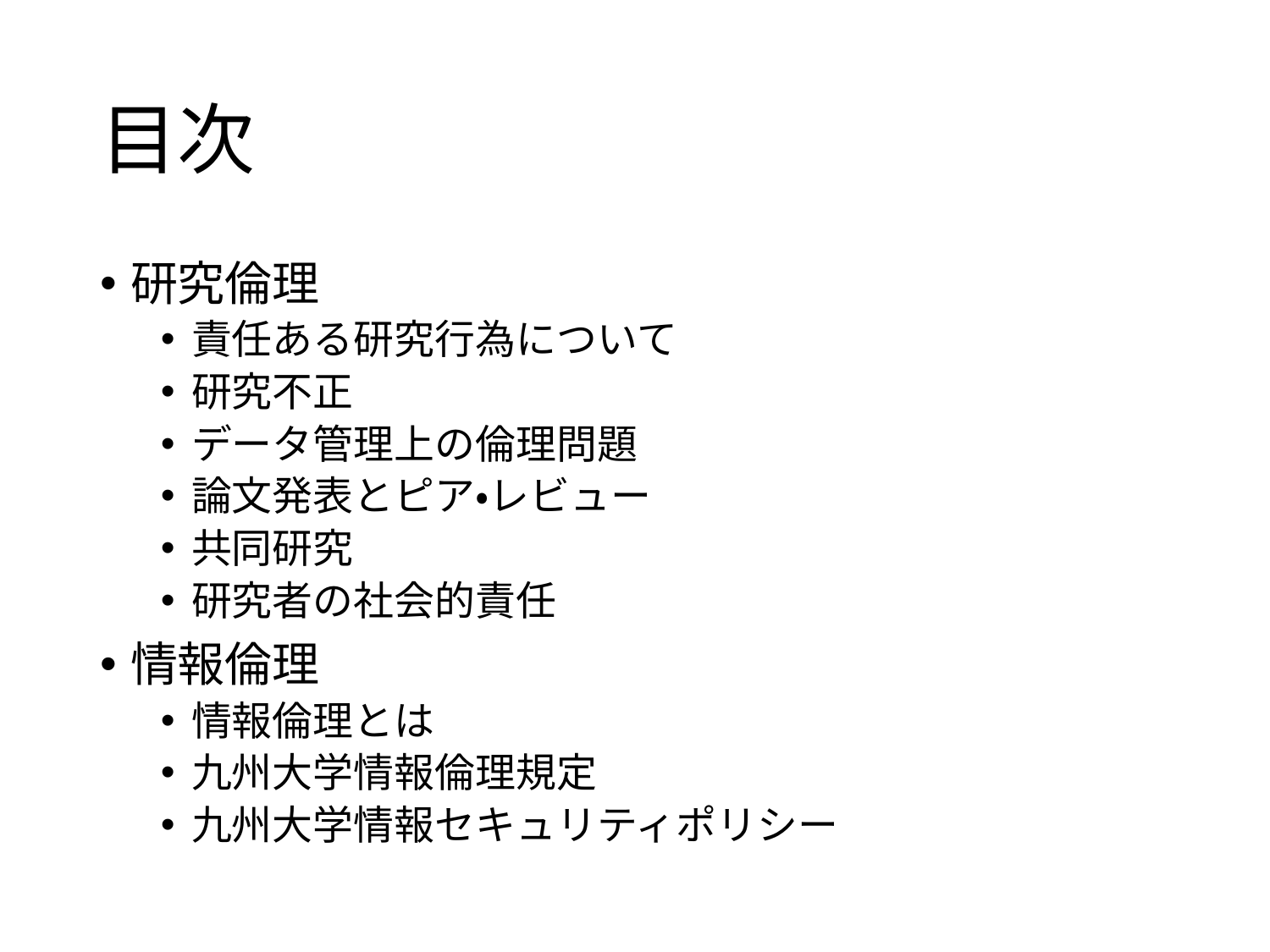

# 目次
研究倫理
責任ある研究行為について
研究不正
データ管理上の倫理問題
論文発表とピア・レビュー
共同研究
研究者の社会的責任
情報倫理
情報倫理とは
九州大学情報倫理規定
九州大学情報セキュリティポリシー